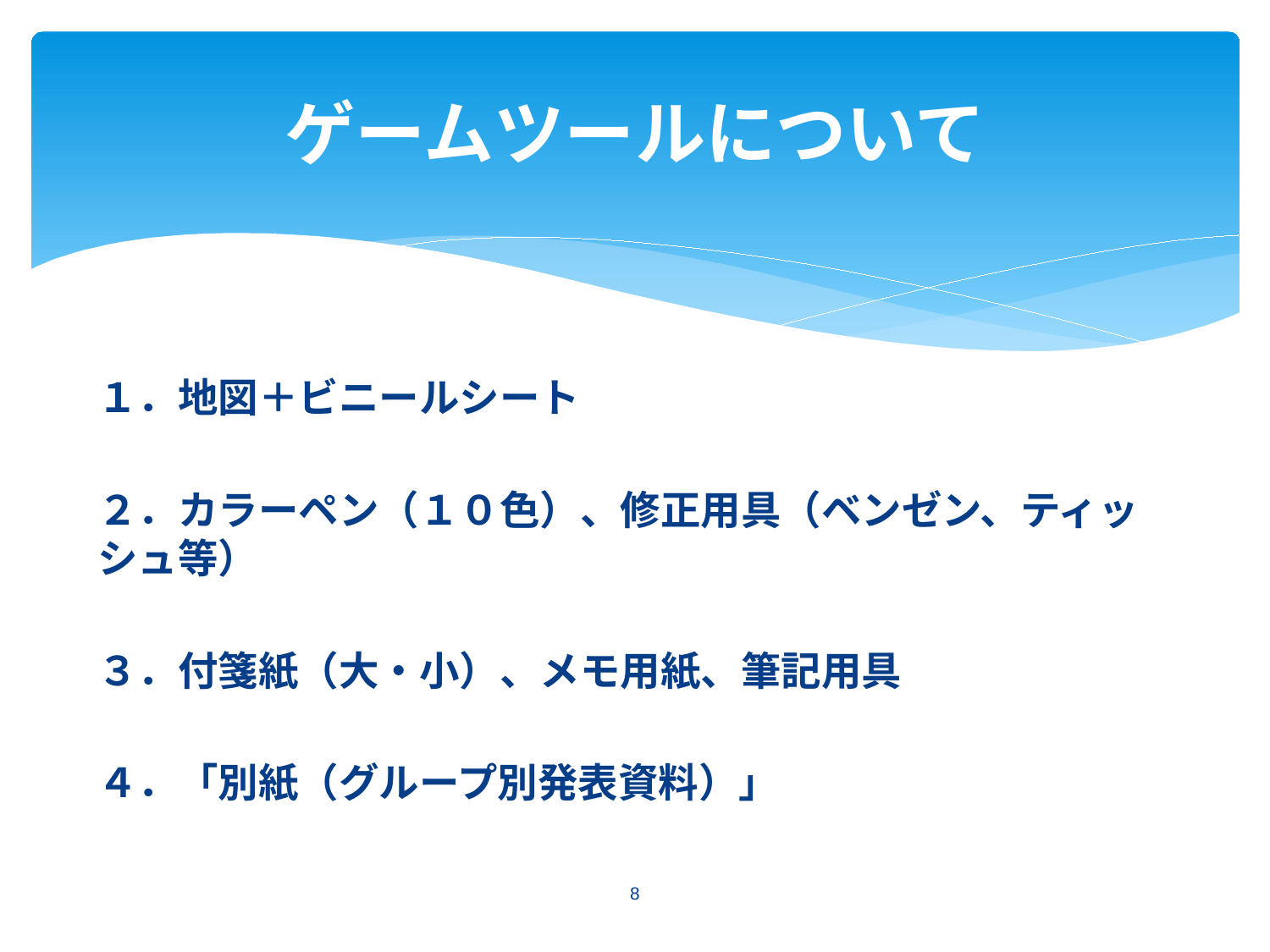

# ゲームツールについて
１．地図＋ビニールシート

２．カラーペン（１０色）、修正用具（ベンゼン、ティッシュ等）

３．付箋紙（大・小）、メモ用紙、筆記用具

４．「別紙（グループ別発表資料）」

8